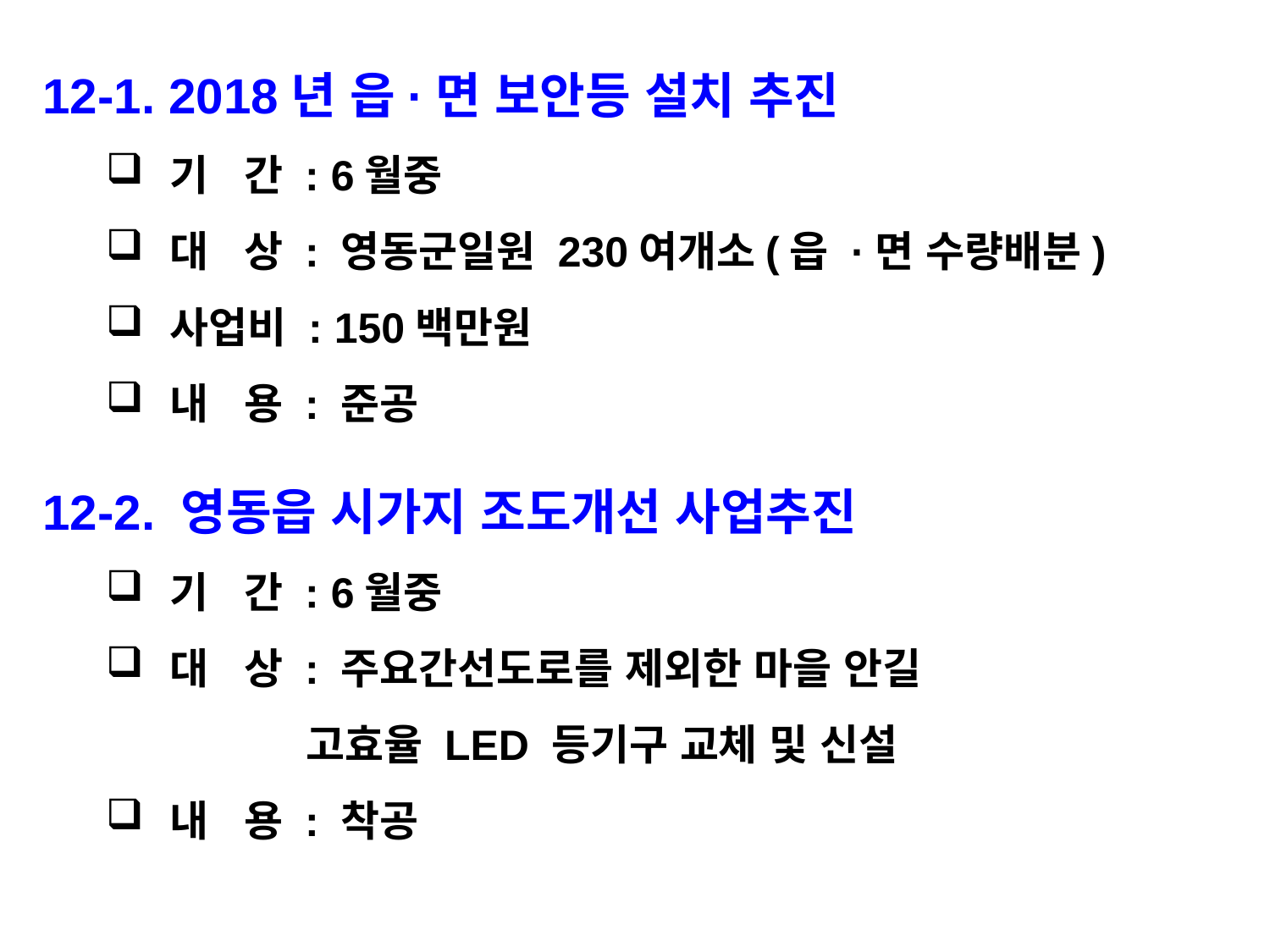

12-1. 2018년 읍·면 보안등 설치 추진
기   간 : 6월중
대   상 : 영동군일원 230여개소(읍 ·면 수량배분)
사업비 : 150백만원
내   용 : 준공

12-2. 영동읍 시가지 조도개선 사업추진
기   간 : 6월중
대   상 : 주요간선도로를 제외한 마을 안길
                고효율 LED 등기구 교체 및 신설
내   용 : 착공